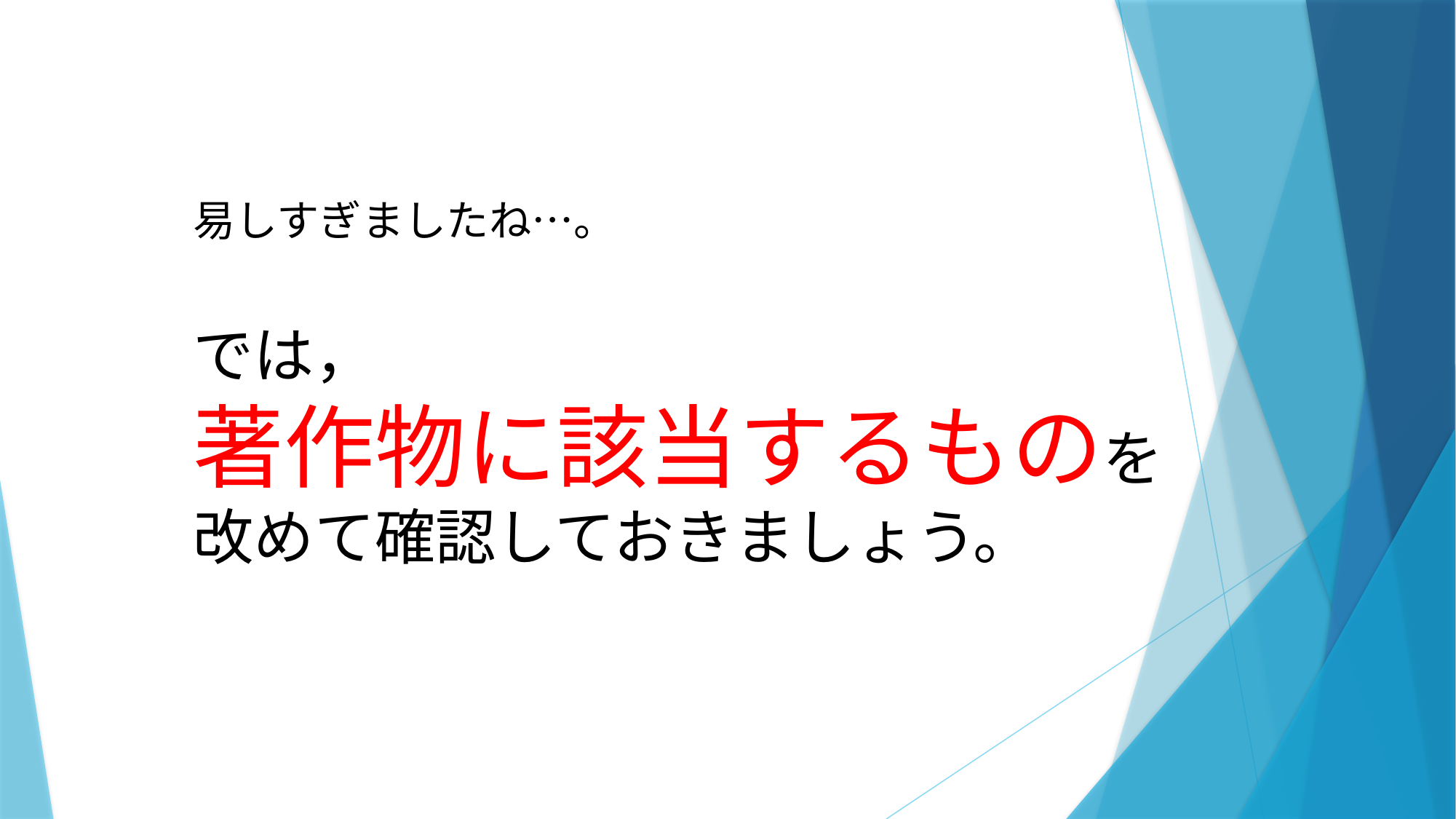

易しすぎましたね…。

では，
著作物に該当するものを
改めて確認しておきましょう。